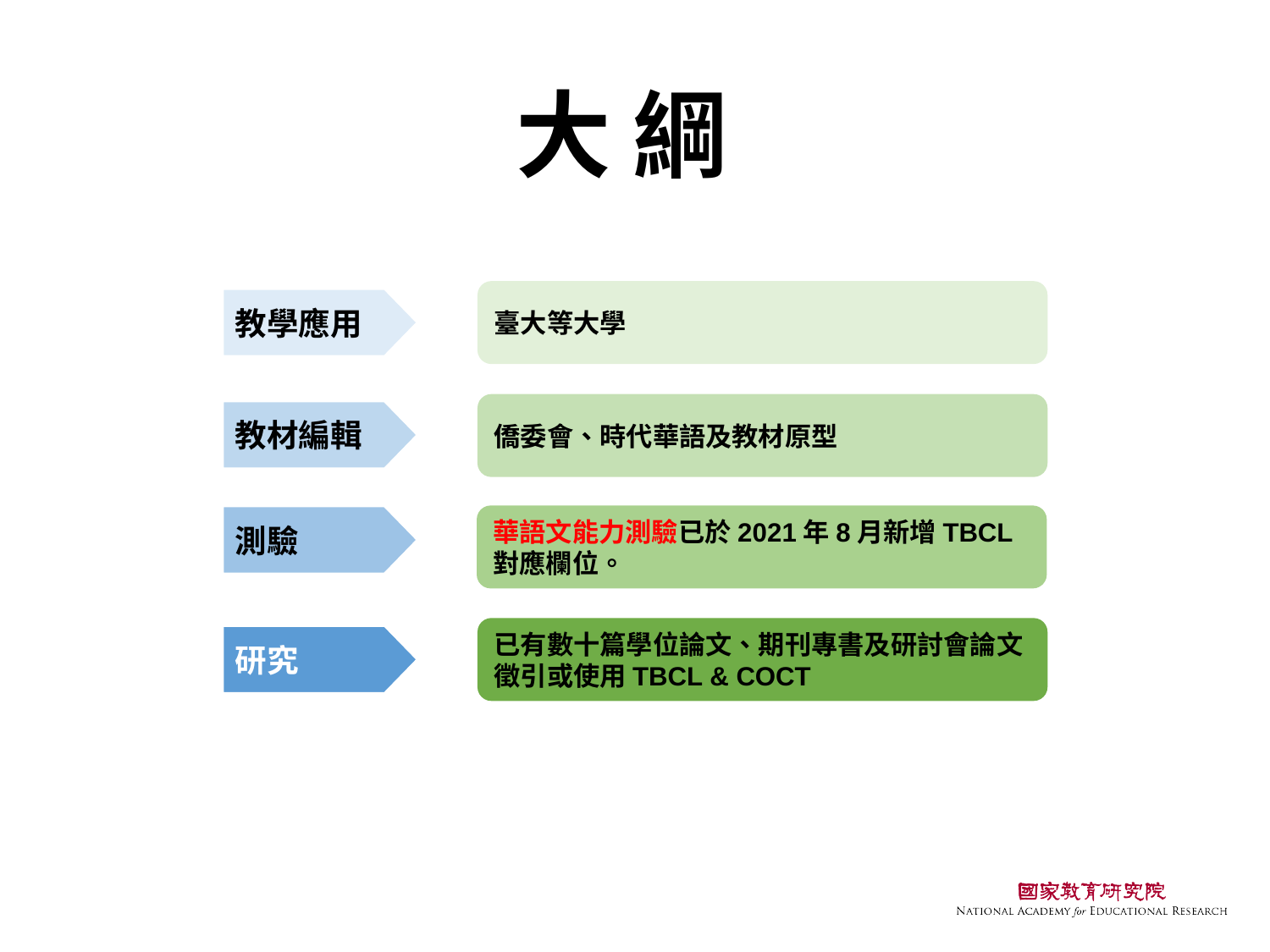

# 大 綱
臺大等大學
教學應用
教材編輯
測驗
研究
僑委會、時代華語及教材原型
華語文能力測驗已於2021年8月新增TBCL對應欄位。
已有數十篇學位論文、期刊專書及研討會論文徵引或使用TBCL & COCT